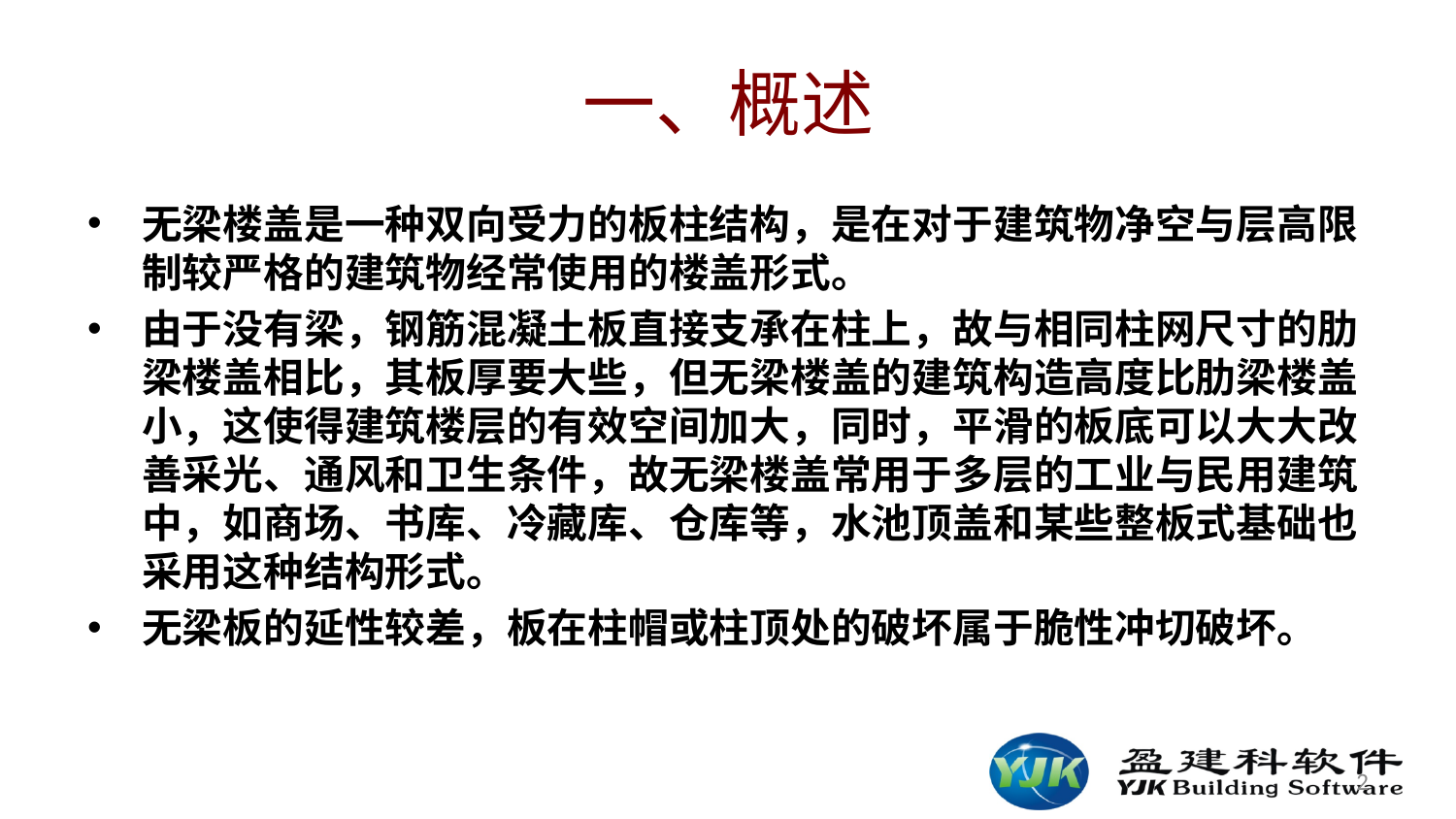

# 一、概述
无梁楼盖是一种双向受力的板柱结构，是在对于建筑物净空与层高限制较严格的建筑物经常使用的楼盖形式。
由于没有梁，钢筋混凝土板直接支承在柱上，故与相同柱网尺寸的肋梁楼盖相比，其板厚要大些，但无梁楼盖的建筑构造高度比肋梁楼盖小，这使得建筑楼层的有效空间加大，同时，平滑的板底可以大大改善采光、通风和卫生条件，故无梁楼盖常用于多层的工业与民用建筑中，如商场、书库、冷藏库、仓库等，水池顶盖和某些整板式基础也采用这种结构形式。
无梁板的延性较差，板在柱帽或柱顶处的破坏属于脆性冲切破坏。

2